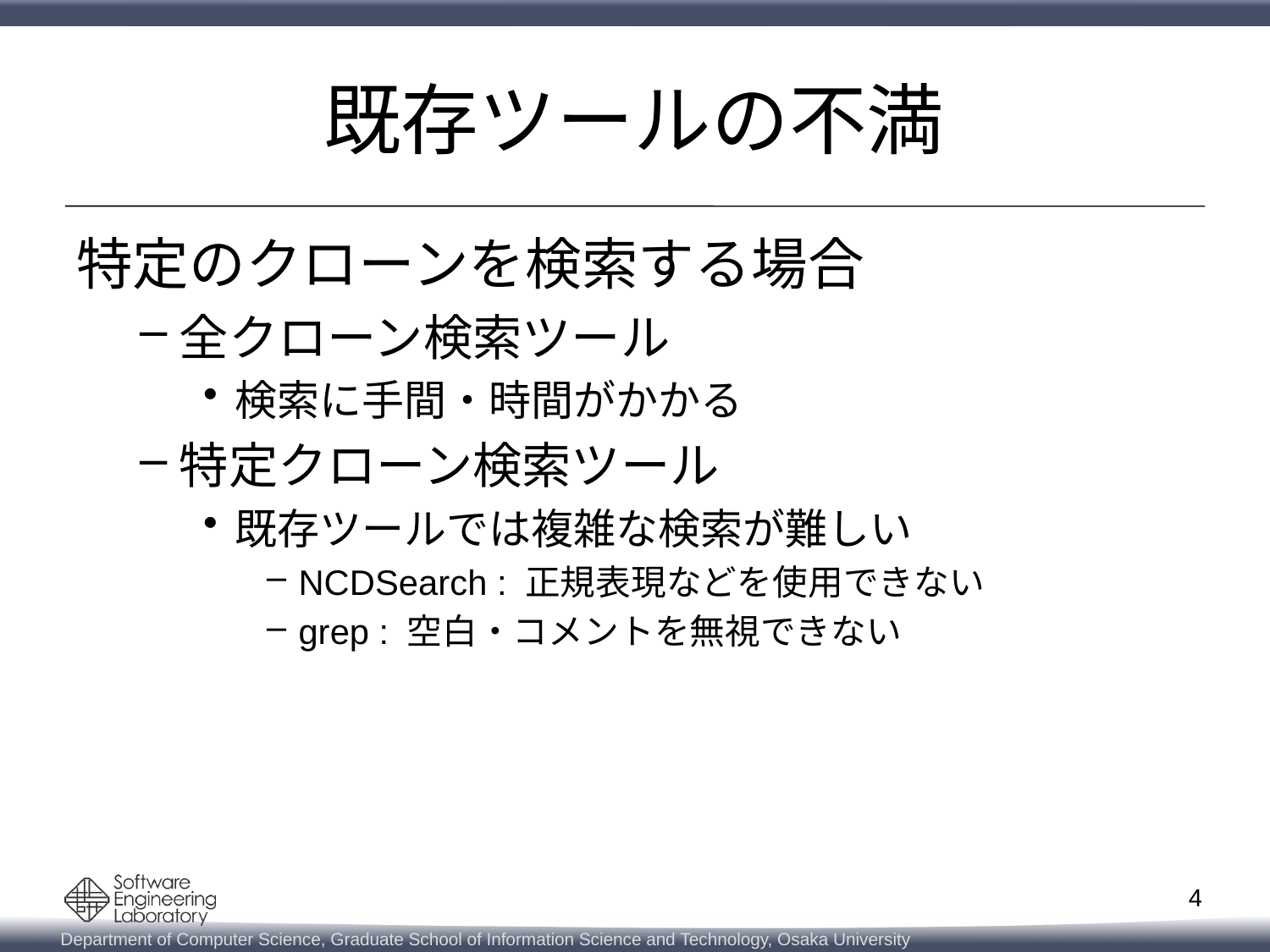

# 既存ツールの不満
特定のクローンを検索する場合
全クローン検索ツール
検索に手間・時間がかかる
特定クローン検索ツール
既存ツールでは複雑な検索が難しい
NCDSearch : 正規表現などを使用できない
grep : 空白・コメントを無視できない

4